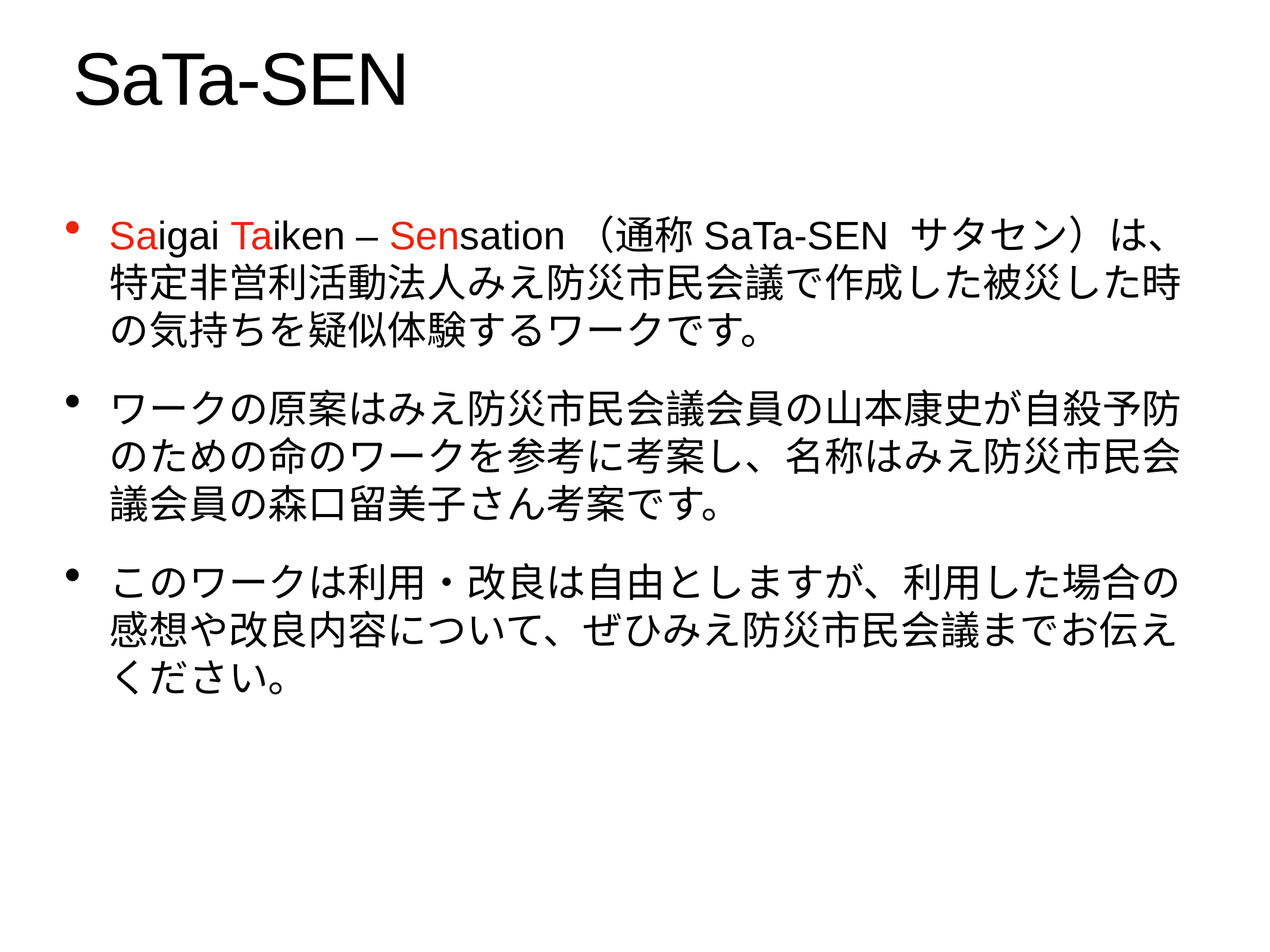

# SaTa-SEN
Saigai Taiken – Sensation（通称SaTa-SEN サタセン）は、特定非営利活動法人みえ防災市民会議で作成した被災した時の気持ちを疑似体験するワークです。
ワークの原案はみえ防災市民会議会員の山本康史が自殺予防のための命のワークを参考に考案し、名称はみえ防災市民会議会員の森口留美子さん考案です。
このワークは利用・改良は自由としますが、利用した場合の感想や改良内容について、ぜひみえ防災市民会議までお伝えください。